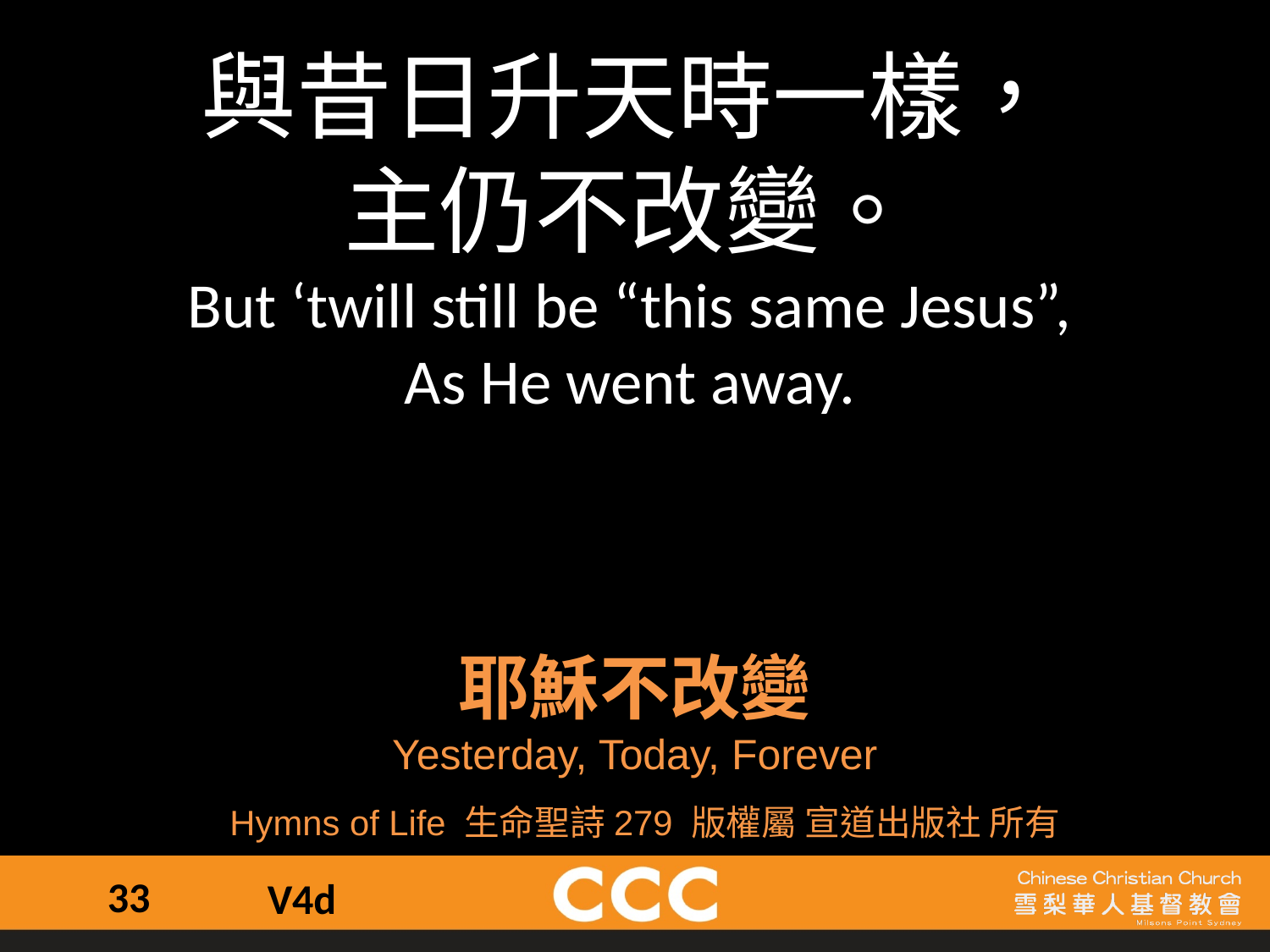

與昔日升天時一樣，
主仍不改變。
But ‘twill still be “this same Jesus”,
As He went away.
耶穌不改變
Yesterday, Today, Forever
Hymns of Life 生命聖詩279 版權屬 宣道出版社 所有
33
V4d